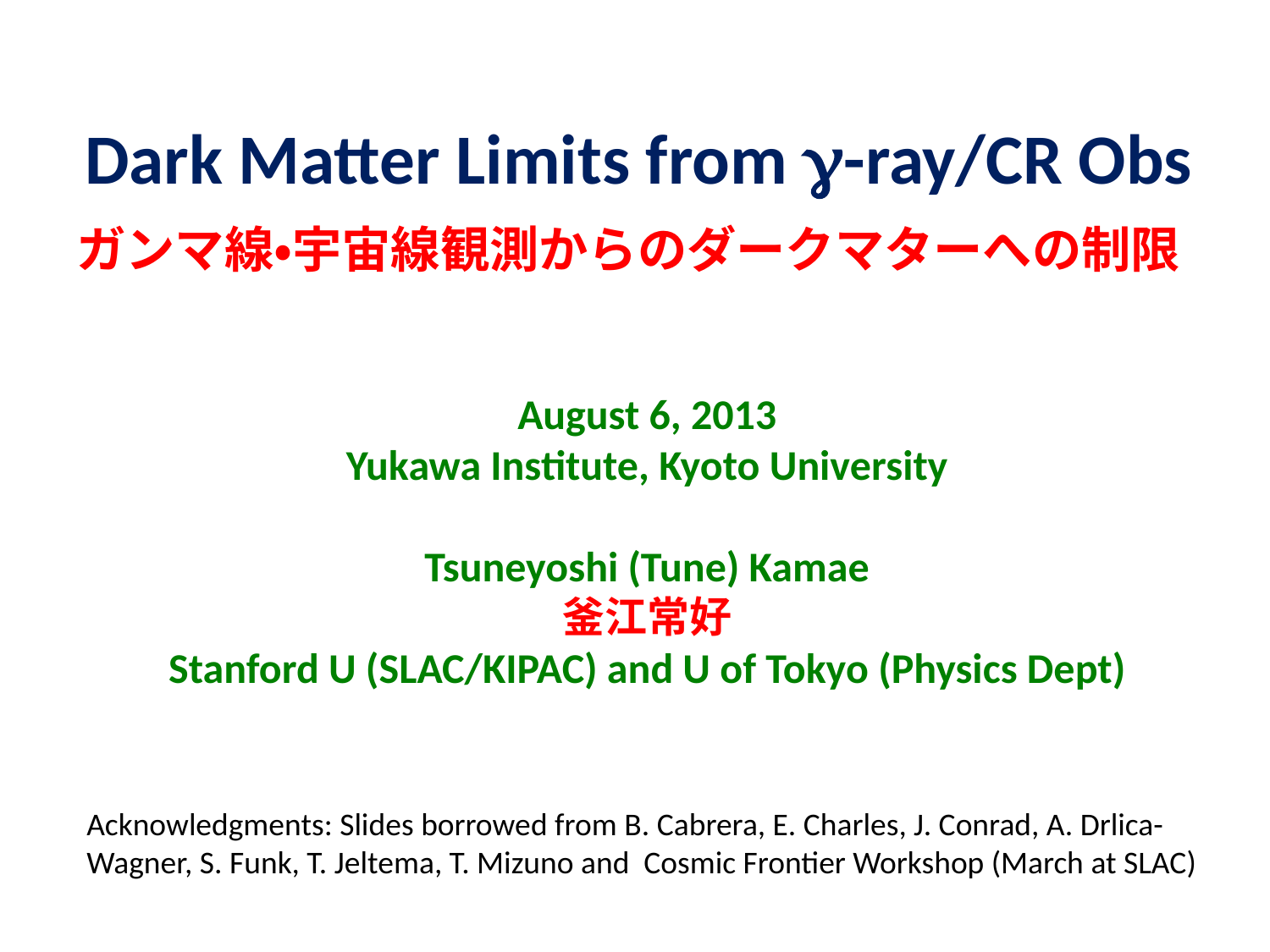

# Dark Matter Limits from γ-ray/CR Obs
ガンマ線・宇宙線観測からのダークマターへの制限
August 6, 2013
Yukawa Institute, Kyoto University

Tsuneyoshi (Tune) Kamae
釜江常好
Stanford U (SLAC/KIPAC) and U of Tokyo (Physics Dept)
Acknowledgments: Slides borrowed from B. Cabrera, E. Charles, J. Conrad, A. Drlica-Wagner, S. Funk, T. Jeltema, T. Mizuno and  Cosmic Frontier Workshop (March at SLAC)